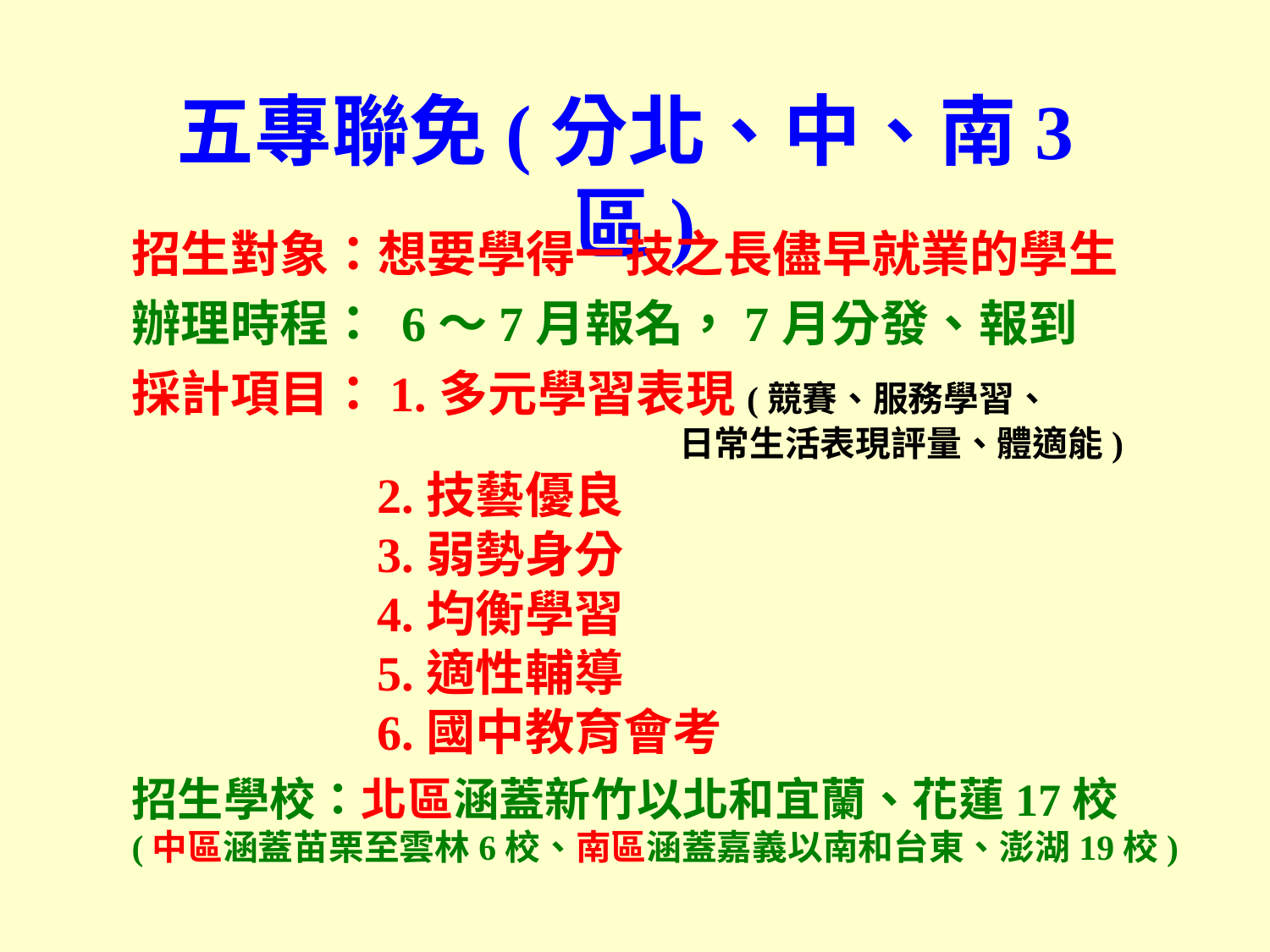

五專聯免(分北、中、南3區)
招生對象：想要學得一技之長儘早就業的學生
辦理時程： 6～7月報名，7月分發、報到
採計項目：1.多元學習表現(競賽、服務學習、
                                                                   日常生活表現評量、體適能)
                    2.技藝優良
                    3.弱勢身分
                    4.均衡學習
                    5.適性輔導
                    6.國中教育會考
招生學校：北區涵蓋新竹以北和宜蘭、花蓮17校
(中區涵蓋苗栗至雲林6校、南區涵蓋嘉義以南和台東、澎湖19校)